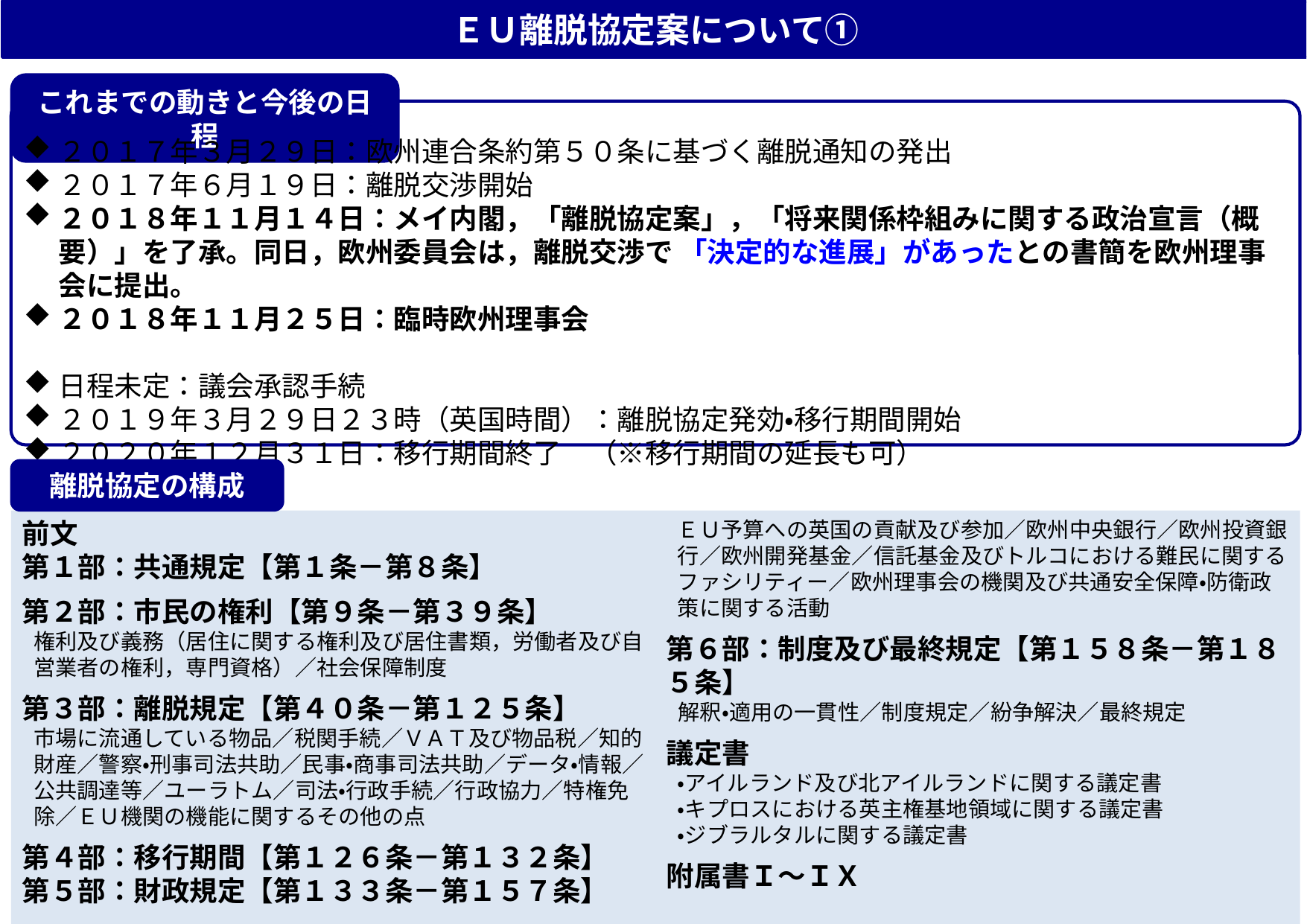

ＥＵ離脱協定案について①
平成29年3月30日
外務省
これまでの動きと今後の日程

２０１７年３月２９日：欧州連合条約第５０条に基づく離脱通知の発出
２０１７年６月１９日：離脱交渉開始
２０１８年１１月１４日：メイ内閣，「離脱協定案」，「将来関係枠組みに関する政治宣言（概要）」を了承。同日，欧州委員会は，離脱交渉で 「決定的な進展」があったとの書簡を欧州理事会に提出。
２０１８年１１月２５日：臨時欧州理事会

日程未定：議会承認手続
２０１９年３月２９日２３時（英国時間）：離脱協定発効・移行期間開始
２０２０年１２月３１日：移行期間終了　（※移行期間の延長も可）
離脱協定の構成
前文
第１部：共通規定【第１条－第８条】

第２部：市民の権利【第９条－第３９条】
権利及び義務（居住に関する権利及び居住書類，労働者及び自営業者の権利，専門資格）／社会保障制度

第３部：離脱規定【第４０条－第１２５条】
市場に流通している物品／税関手続／ＶＡＴ及び物品税／知的財産／警察・刑事司法共助／民事・商事司法共助／データ・情報／公共調達等／ユーラトム／司法・行政手続／行政協力／特権免除／ＥＵ機関の機能に関するその他の点

第４部：移行期間【第１２６条－第１３２条】
第５部：財政規定【第１３３条－第１５７条】
ＥＵ予算への英国の貢献及び参加／欧州中央銀行／欧州投資銀行／欧州開発基金／信託基金及びトルコにおける難民に関するファシリティー／欧州理事会の機関及び共通安全保障・防衛政策に関する活動

第６部：制度及び最終規定【第１５８条－第１８５条】
解釈・適用の一貫性／制度規定／紛争解決／最終規定

議定書
・アイルランド及び北アイルランドに関する議定書
・キプロスにおける英主権基地領域に関する議定書
・ジブラルタルに関する議定書

附属書Ｉ～ＩＸ